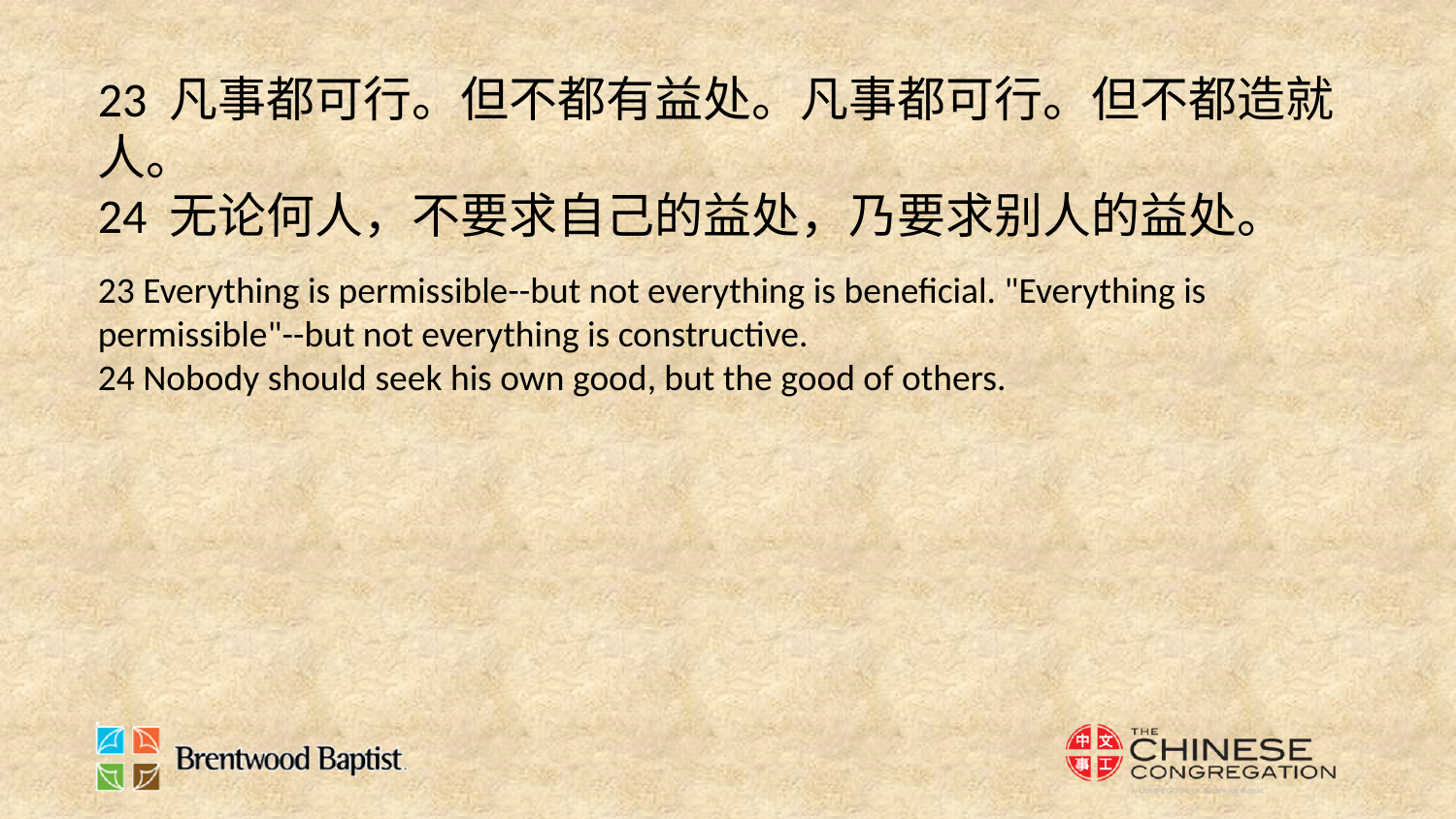

23 凡事都可行。但不都有益处。凡事都可行。但不都造就人。
24 无论何人，不要求自己的益处，乃要求别人的益处。

23 Everything is permissible--but not everything is beneficial. "Everything is permissible"--but not everything is constructive.
24 Nobody should seek his own good, but the good of others.